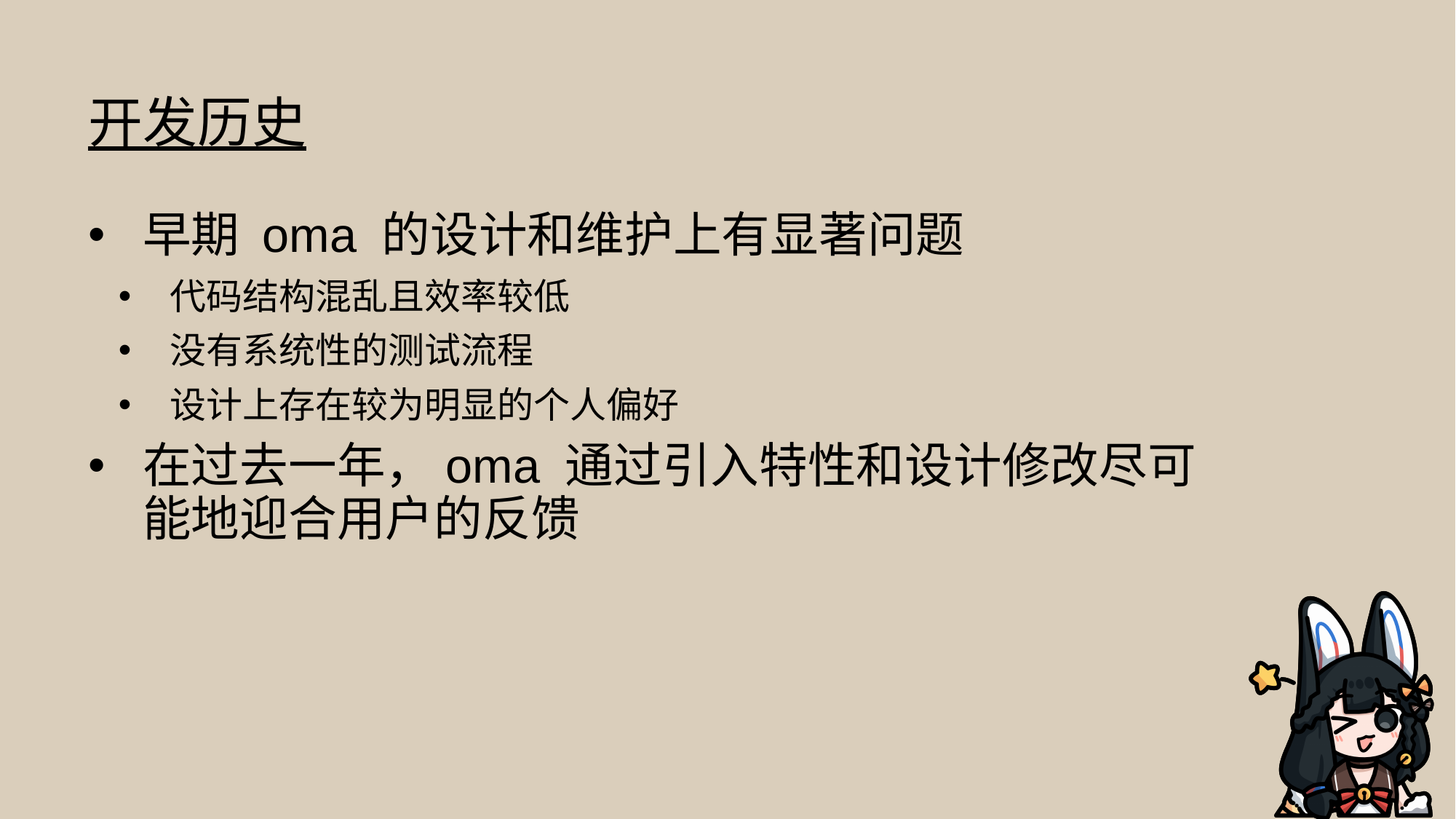

# 开发历史
早期 oma 的设计和维护上有显著问题
代码结构混乱且效率较低
没有系统性的测试流程
设计上存在较为明显的个人偏好
在过去一年，oma 通过引入特性和设计修改尽可能地迎合用户的反馈